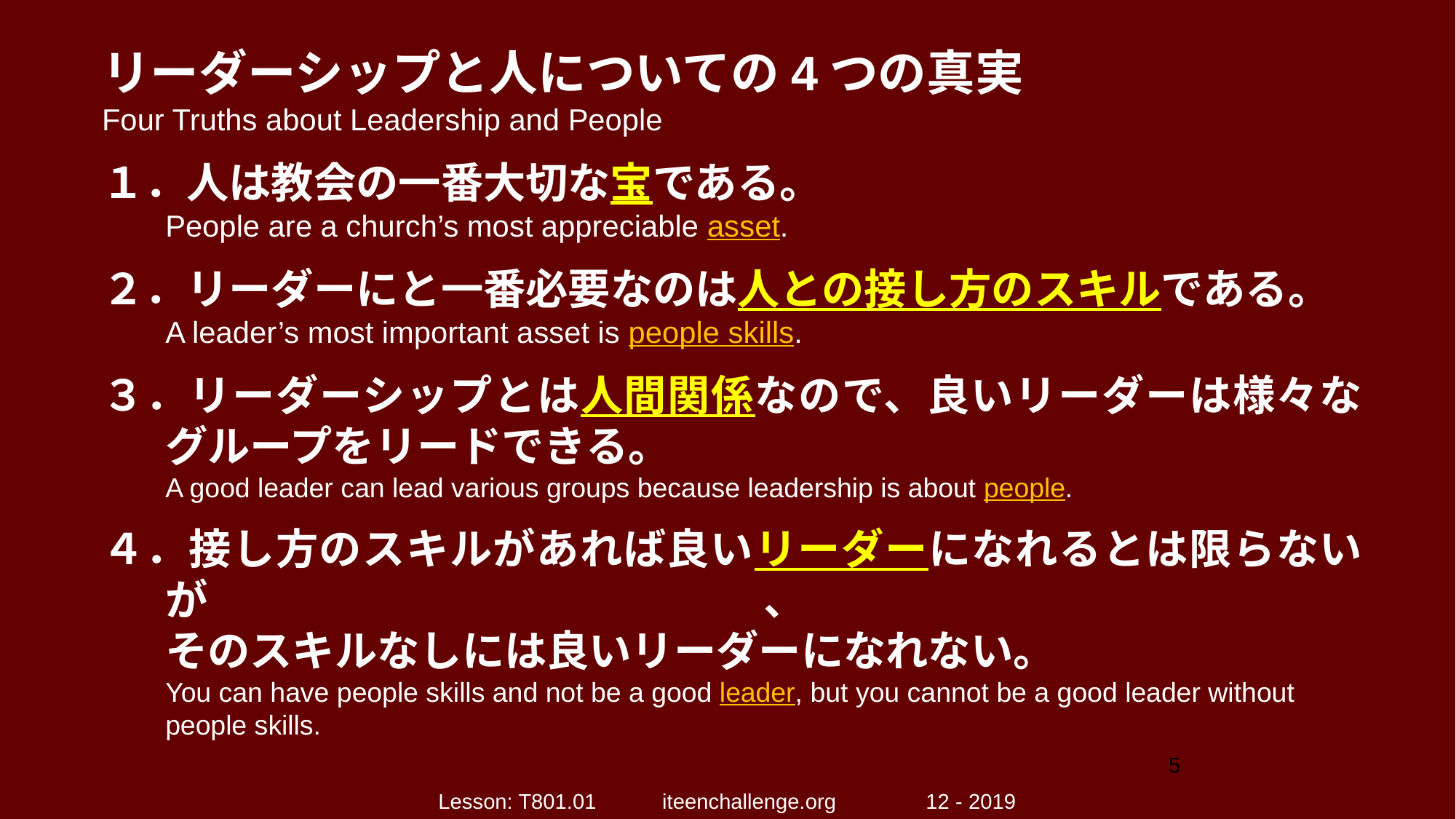

リーダーシップと人についての4つの真実
Four Truths about Leadership and People

１．人は教会の一番大切な宝である。
People are a church’s most appreciable asset.

２．リーダーにと一番必要なのは人との接し方のスキルである。
A leader’s most important asset is people skills.

３．リーダーシップとは人間関係なので、良いリーダーは様々なグループをリードできる。
A good leader can lead various groups because leadership is about people.

４．接し方のスキルがあれば良いリーダーになれるとは限らないが、
そのスキルなしには良いリーダーになれない。
You can have people skills and not be a good leader, but you cannot be a good leader without people skills.

5
Lesson: T801.01           iteenchallenge.org               12 - 2019